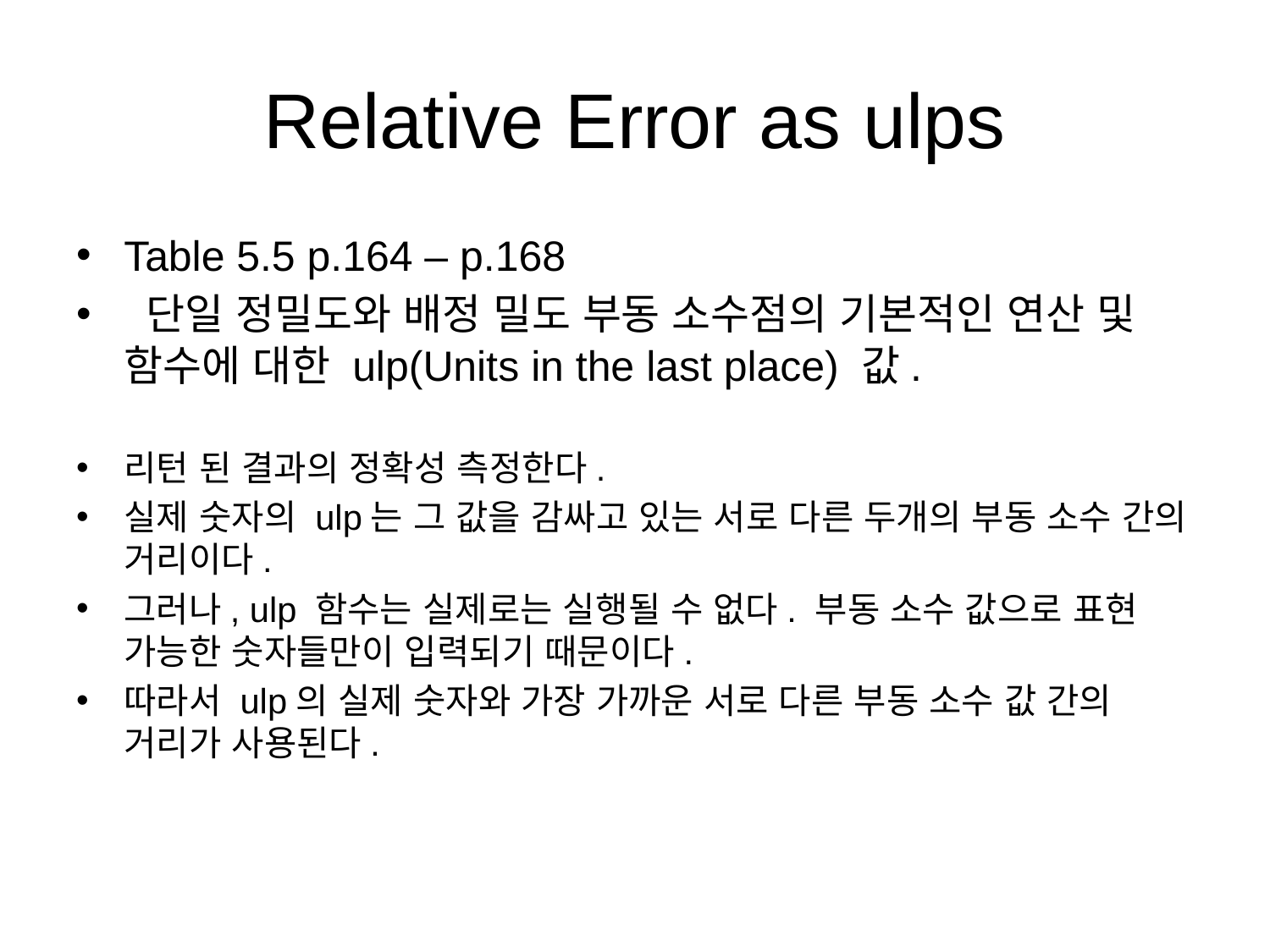

# Relative Error as ulps
Table 5.5 p.164 – p.168
 단일 정밀도와 배정 밀도 부동 소수점의 기본적인 연산 및 함수에 대한 ulp(Units in the last place) 값.

리턴 된 결과의 정확성 측정한다.
실제 숫자의 ulp는 그 값을 감싸고 있는 서로 다른 두개의 부동 소수 간의 거리이다.
그러나, ulp 함수는 실제로는 실행될 수 없다. 부동 소수 값으로 표현 가능한 숫자들만이 입력되기 때문이다.
따라서 ulp의 실제 숫자와 가장 가까운 서로 다른 부동 소수 값 간의 거리가 사용된다.